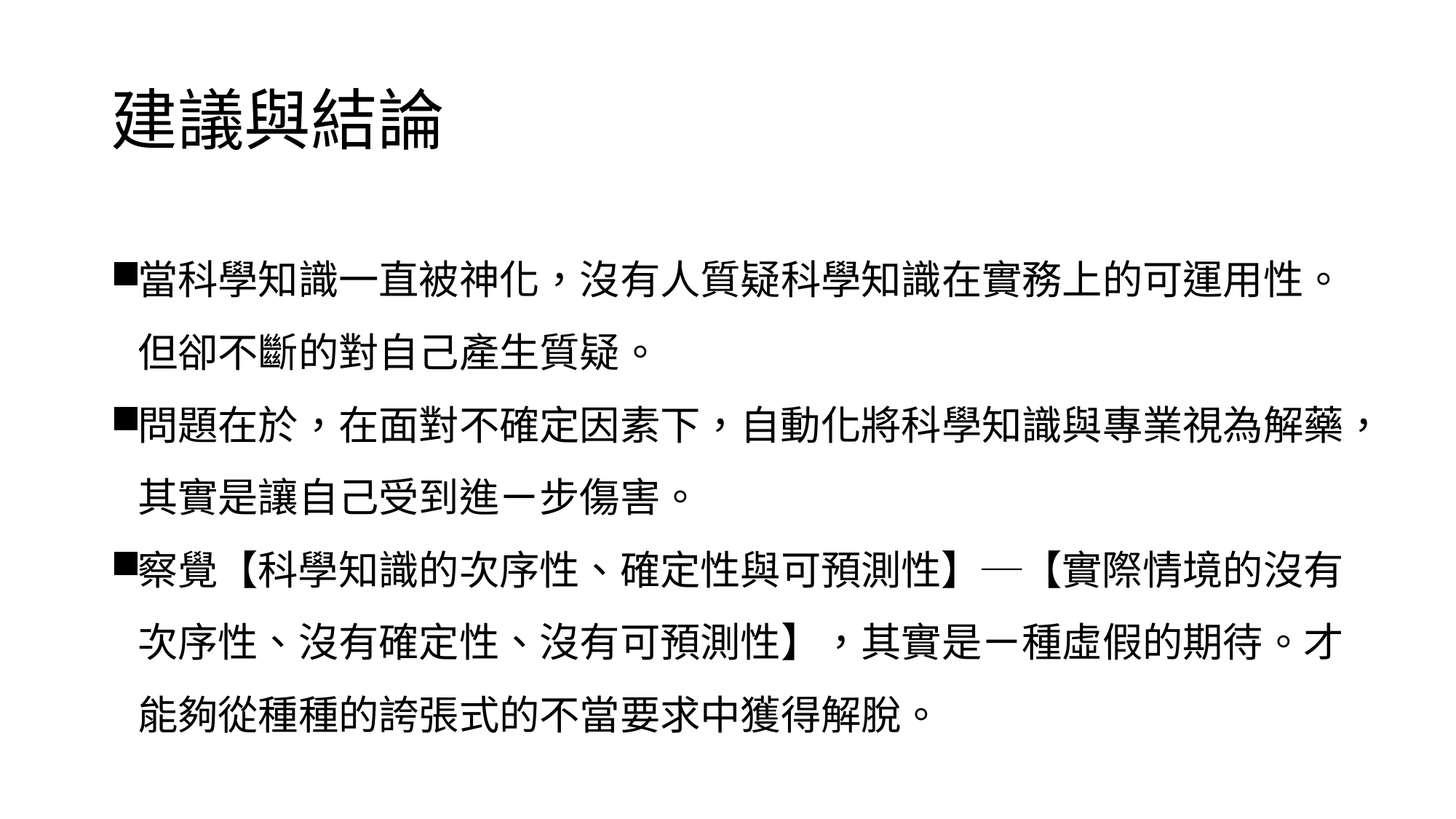

# 建議與結論
當科學知識一直被神化，沒有人質疑科學知識在實務上的可運用性。但卻不斷的對自己產生質疑。
問題在於，在面對不確定因素下，自動化將科學知識與專業視為解藥，其實是讓自己受到進ㄧ步傷害。
察覺【科學知識的次序性、確定性與可預測性】─【實際情境的沒有次序性、沒有確定性、沒有可預測性】，其實是ㄧ種虛假的期待。才能夠從種種的誇張式的不當要求中獲得解脫。